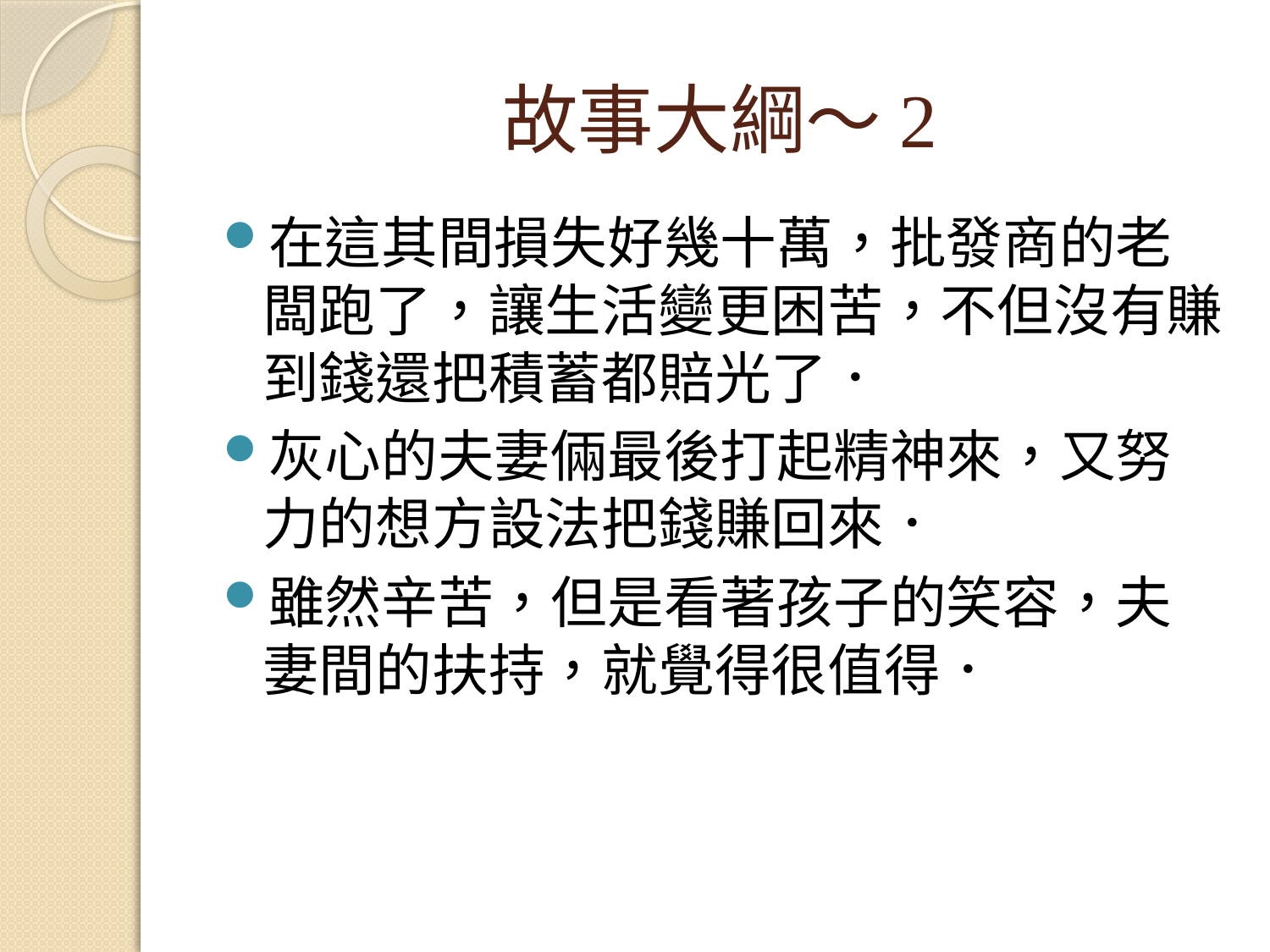

# 故事大綱～2
在這其間損失好幾十萬，批發商的老闆跑了，讓生活變更困苦，不但沒有賺到錢還把積蓄都賠光了．
灰心的夫妻倆最後打起精神來，又努力的想方設法把錢賺回來．
雖然辛苦，但是看著孩子的笑容，夫妻間的扶持，就覺得很值得．